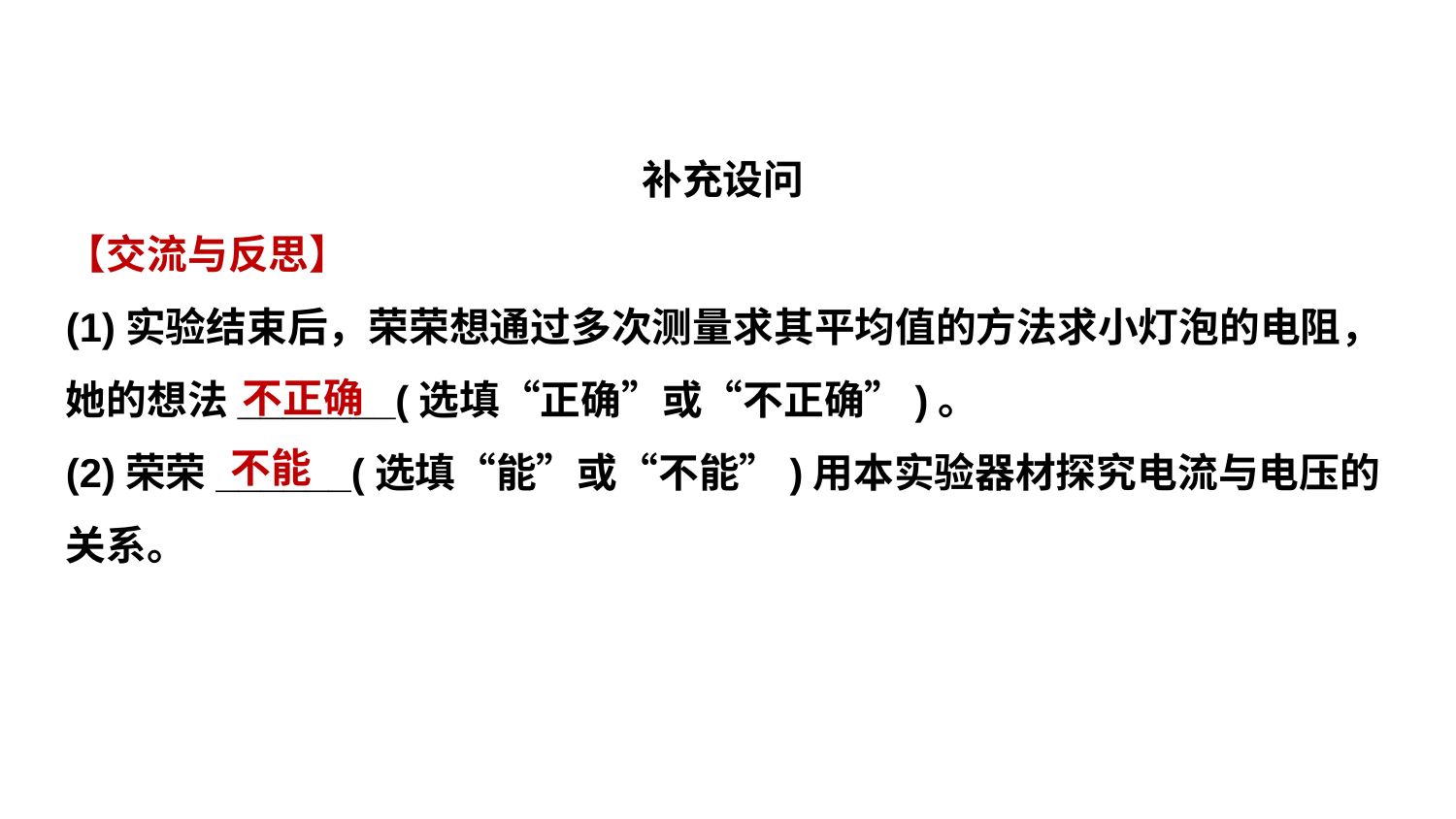

补充设问
【交流与反思】
(1)实验结束后，荣荣想通过多次测量求其平均值的方法求小灯泡的电阻，
她的想法_______(选填“正确”或“不正确”)。
(2)荣荣______(选填“能”或“不能”)用本实验器材探究电流与电压的
关系。
不正确
不能